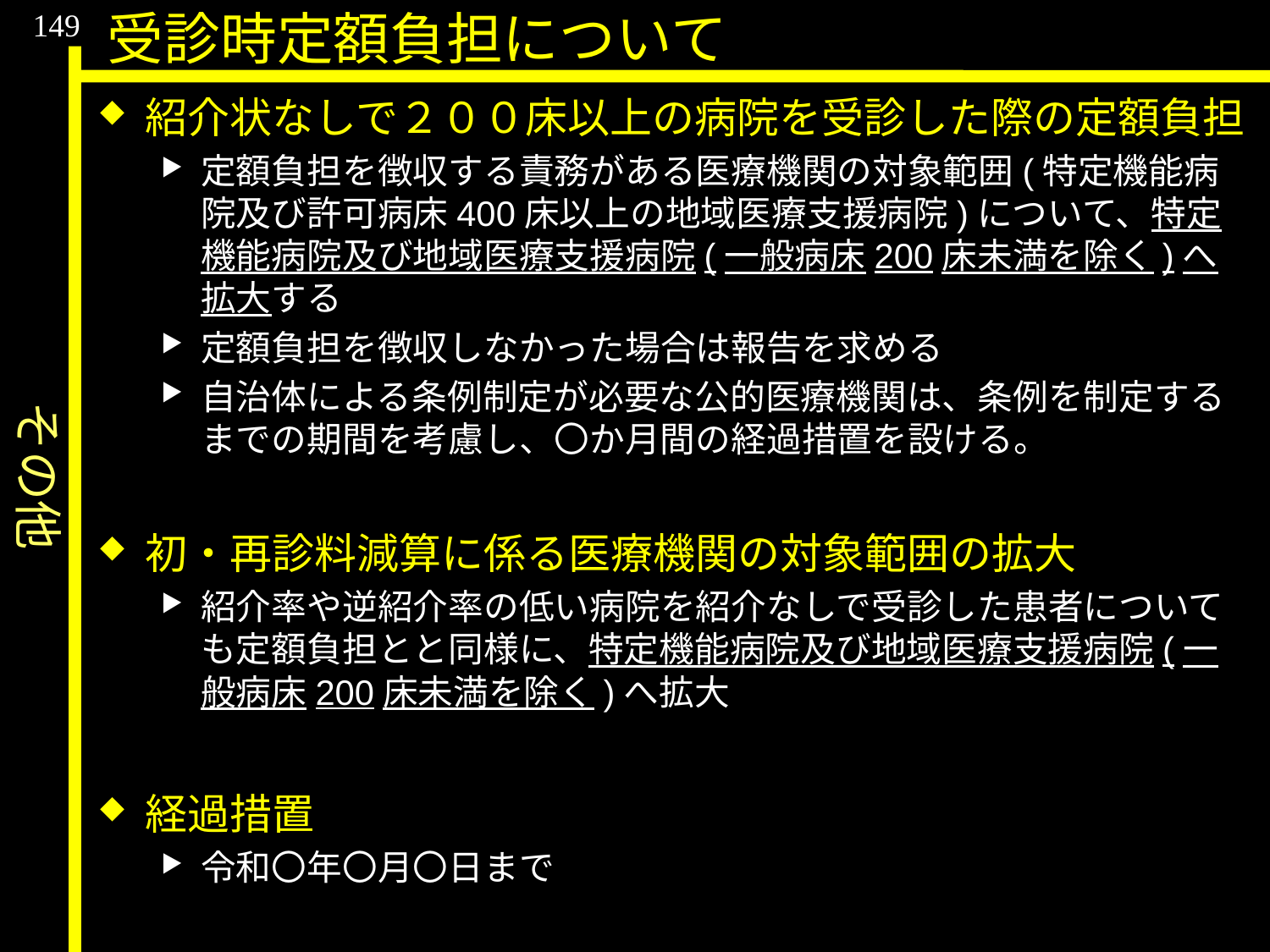

その他
149
受診時定額負担について

紹介状なしで２００床以上の病院を受診した際の定額負担
定額負担を徴収する責務がある医療機関の対象範囲(特定機能病院及び許可病床400床以上の地域医療支援病院)について、特定機能病院及び地域医療支援病院(一般病床200床未満を除く)へ拡大する
定額負担を徴収しなかった場合は報告を求める
自治体による条例制定が必要な公的医療機関は、条例を制定するまでの期間を考慮し、〇か月間の経過措置を設ける。

初・再診料減算に係る医療機関の対象範囲の拡大
紹介率や逆紹介率の低い病院を紹介なしで受診した患者についても定額負担とと同様に、特定機能病院及び地域医療支援病院(一般病床200床未満を除く)へ拡大

経過措置
令和〇年〇月〇日まで